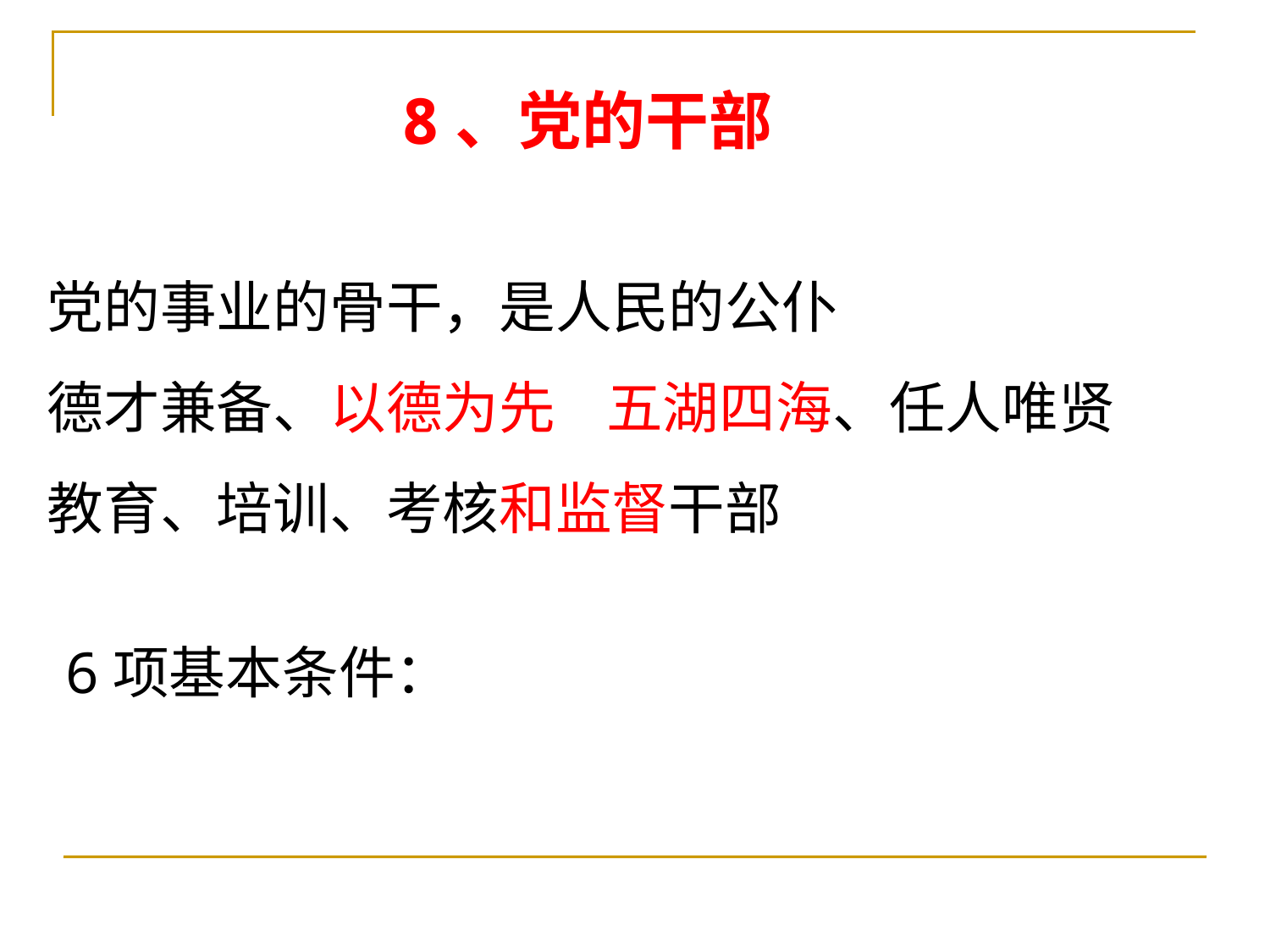

8、党的干部
党的事业的骨干，是人民的公仆
德才兼备、以德为先    五湖四海、任人唯贤
教育、培训、考核和监督干部
6项基本条件：